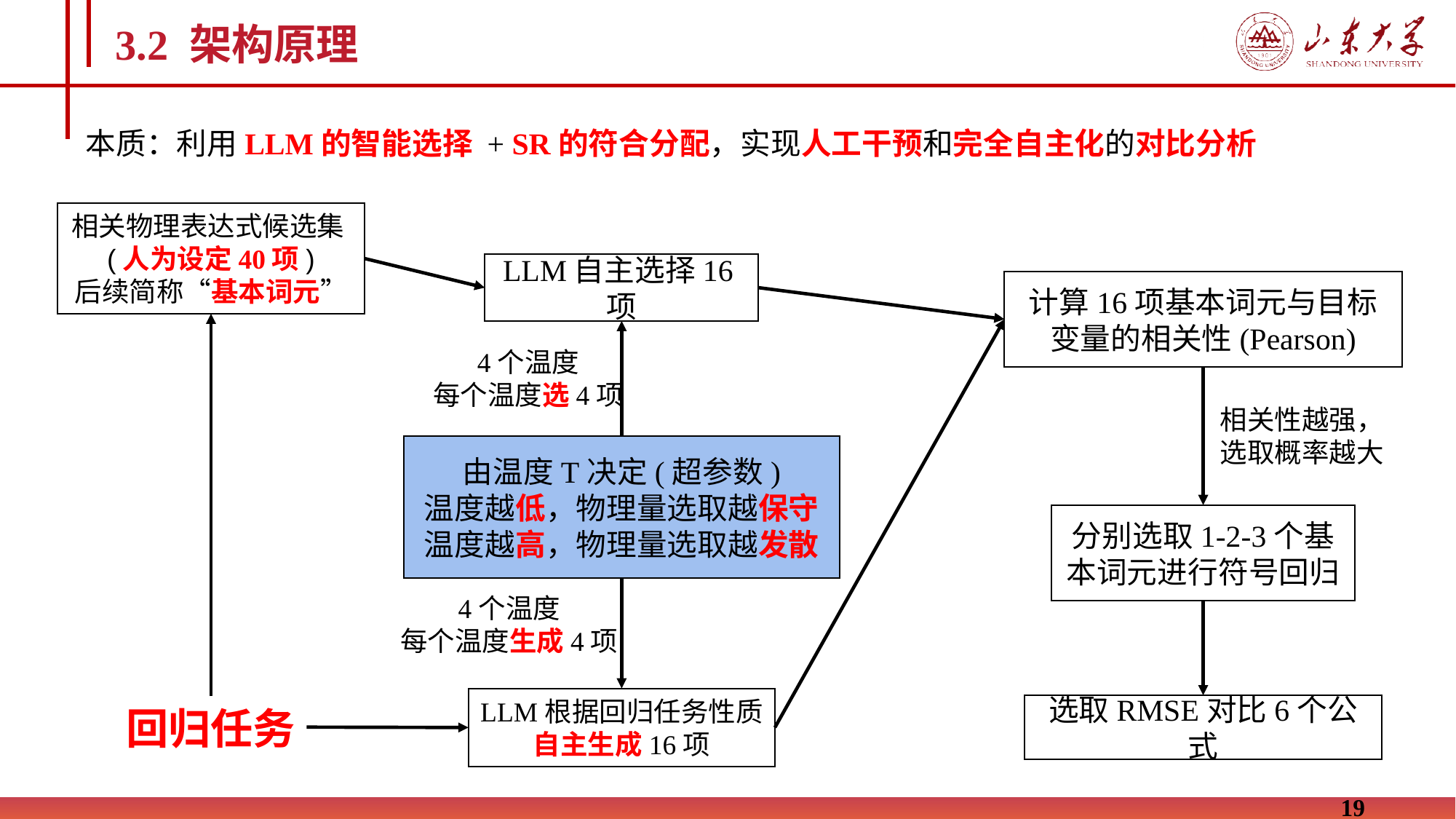

3.2 架构原理
本质：利用LLM的智能选择 + SR的符合分配，实现人工干预和完全自主化的对比分析
相关物理表达式候选集(人为设定40项)
后续简称“基本词元”
LLM自主选择16项
计算16项基本词元与目标变量的相关性(Pearson)
4个温度
每个温度选4项
相关性越强，
选取概率越大
由温度T决定(超参数)
温度越低，物理量选取越保守温度越高，物理量选取越发散
分别选取1-2-3个基本词元进行符号回归
4个温度
每个温度生成4项
LLM根据回归任务性质自主生成16项
选取RMSE对比6个公式
回归任务
19